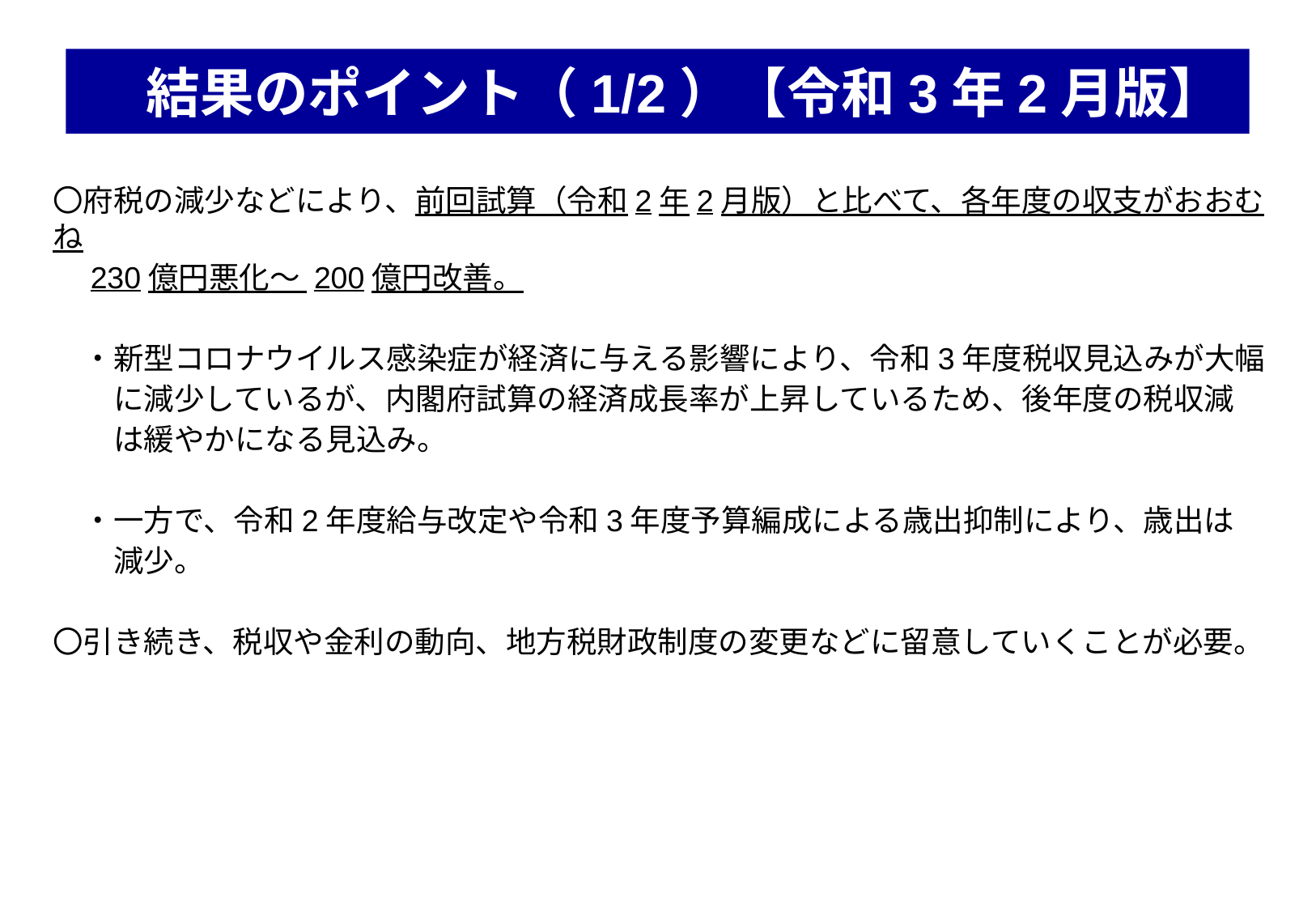

# 結果のポイント（1/2）【令和3年2月版】
〇府税の減少などにより、前回試算（令和2年2月版）と比べて、各年度の収支がおおむね
　230億円悪化～ 200億円改善。

　・新型コロナウイルス感染症が経済に与える影響により、令和3年度税収見込みが大幅
　　に減少しているが、内閣府試算の経済成長率が上昇しているため、後年度の税収減
　　は緩やかになる見込み。

　・一方で、令和2年度給与改定や令和3年度予算編成による歳出抑制により、歳出は
　　減少。

〇引き続き、税収や金利の動向、地方税財政制度の変更などに留意していくことが必要。